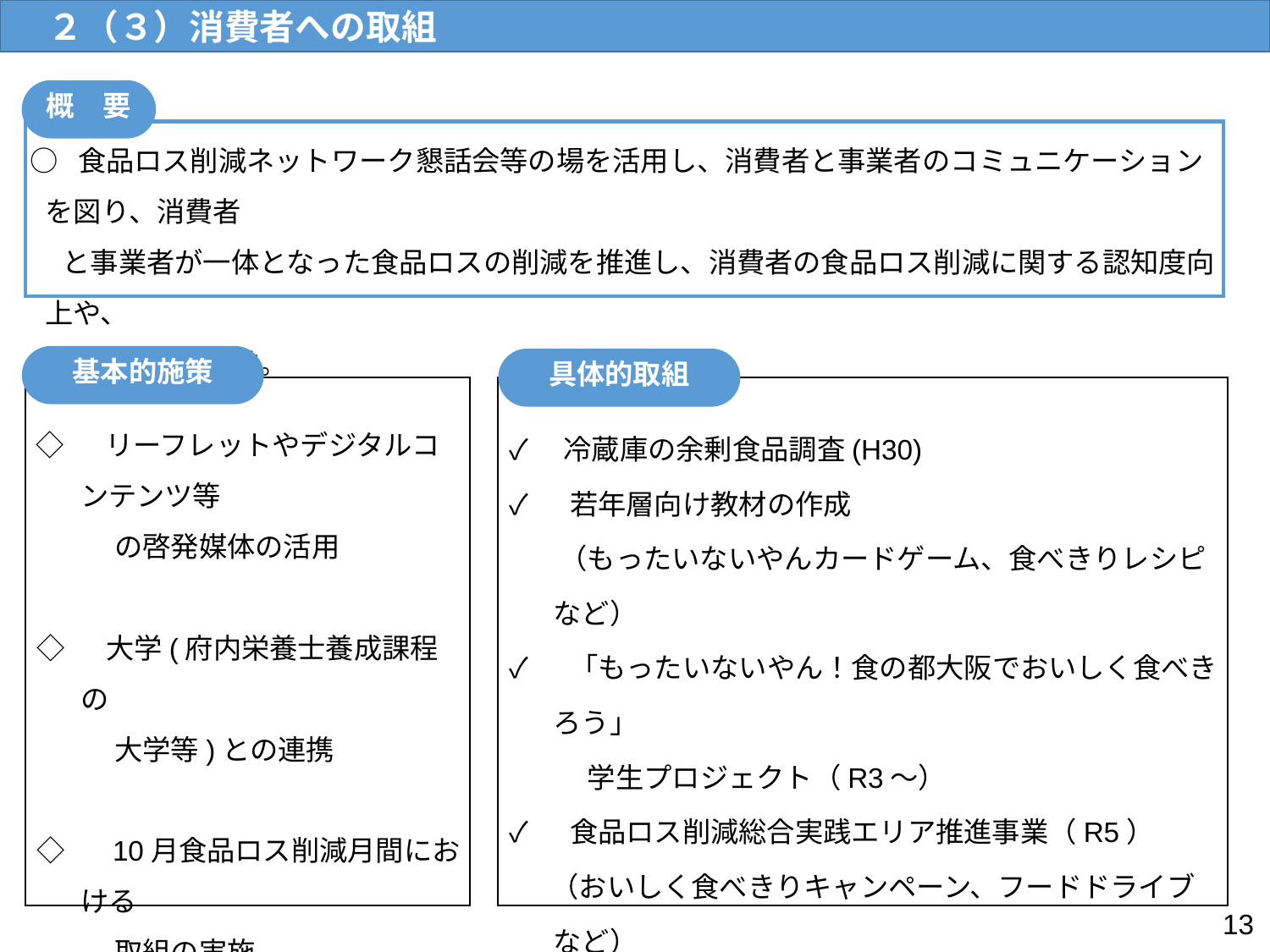

R7.4.17（木）流通対策室
　２（３）消費者への取組
概　要
○  食品ロス削減ネットワーク懇話会等の場を活用し、消費者と事業者のコミュニケーションを図り、消費者
    と事業者が一体となった食品ロスの削減を推進し、消費者の食品ロス削減に関する認知度向上や、
    行動変容を促進。
基本的施策
具体的取組

 ◇ 　リーフレットやデジタルコンテンツ等
　　　の啓発媒体の活用

 ◇ 　大学(府内栄養士養成課程の
　　　大学等)との連携

 ◇ 　10月食品ロス削減月間における
　　　取組の実施

 ✓　冷蔵庫の余剰食品調査(H30)
 ✓ 　若年層向け教材の作成
　　（もったいないやんカードゲーム、食べきりレシピ など）
 ✓　 「もったいないやん！食の都大阪でおいしく食べきろう」
　　　学生プロジェクト（R3～）
 ✓　 食品ロス削減総合実践エリア推進事業（R5）
  　（おいしく食べきりキャンペーン、フードドライブ など）
 ✓　 事業者、市町村、大学と共に「もったいないやん活動隊」
　　　が主体となった地域課題解決モデルの創出（R6）
13